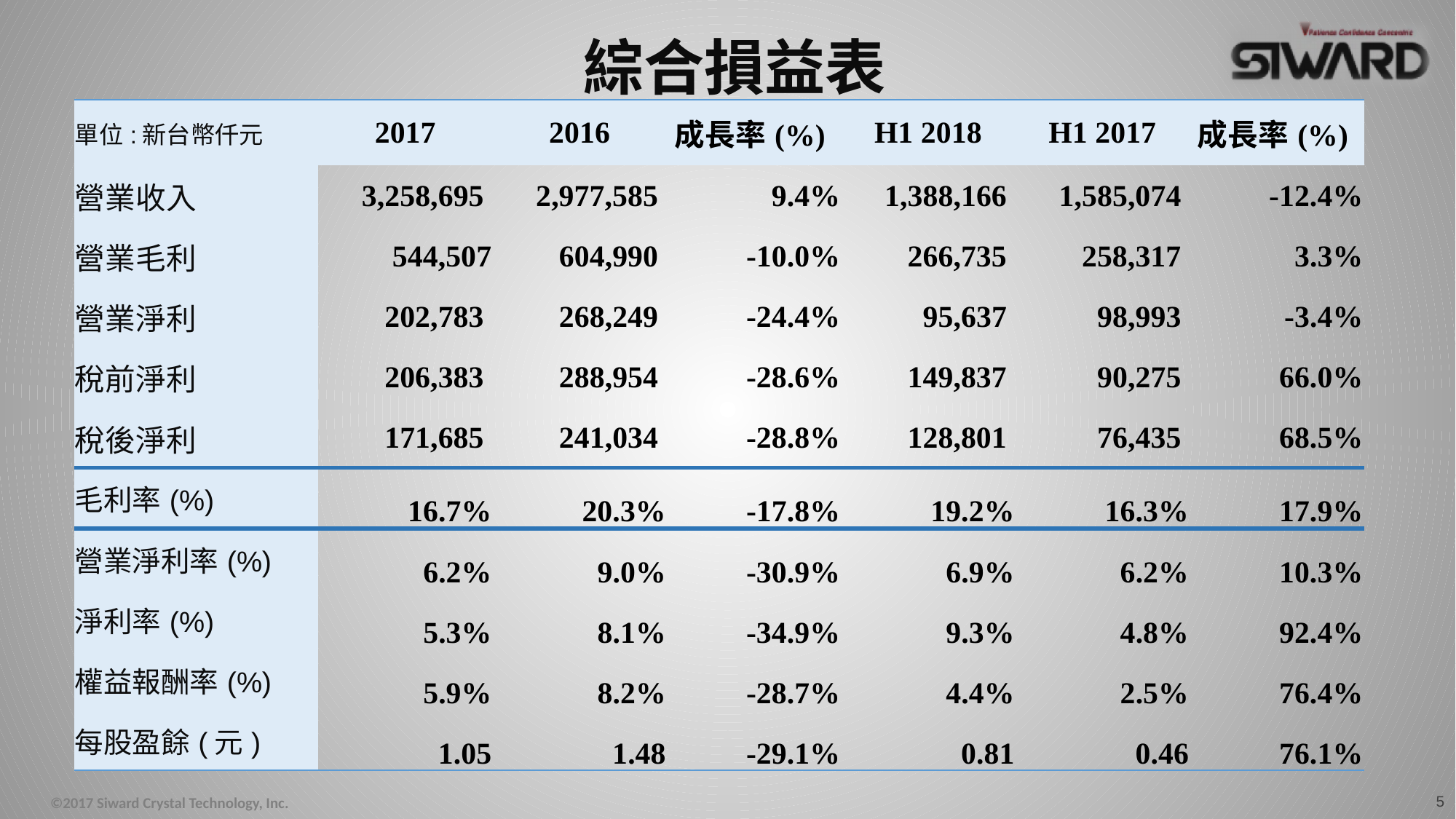

# 綜合損益表
| 單位:新台幣仟元 | 2017 | 2016 | 成長率(%) | H1 2018 | H1 2017 | 成長率(%) |
| --- | --- | --- | --- | --- | --- | --- |
| 營業收入 | 3,258,695 | 2,977,585 | 9.4% | 1,388,166 | 1,585,074 | -12.4% |
| 營業毛利 | 544,507 | 604,990 | -10.0% | 266,735 | 258,317 | 3.3% |
| 營業淨利 | 202,783 | 268,249 | -24.4% | 95,637 | 98,993 | -3.4% |
| 稅前淨利 | 206,383 | 288,954 | -28.6% | 149,837 | 90,275 | 66.0% |
| 稅後淨利 | 171,685 | 241,034 | -28.8% | 128,801 | 76,435 | 68.5% |
| 毛利率(%) | 16.7% | 20.3% | -17.8% | 19.2% | 16.3% | 17.9% |
| 營業淨利率(%) | 6.2% | 9.0% | -30.9% | 6.9% | 6.2% | 10.3% |
| 淨利率(%) | 5.3% | 8.1% | -34.9% | 9.3% | 4.8% | 92.4% |
| 權益報酬率(%) | 5.9% | 8.2% | -28.7% | 4.4% | 2.5% | 76.4% |
| 每股盈餘(元) | 1.05 | 1.48 | -29.1% | 0.81 | 0.46 | 76.1% |
5